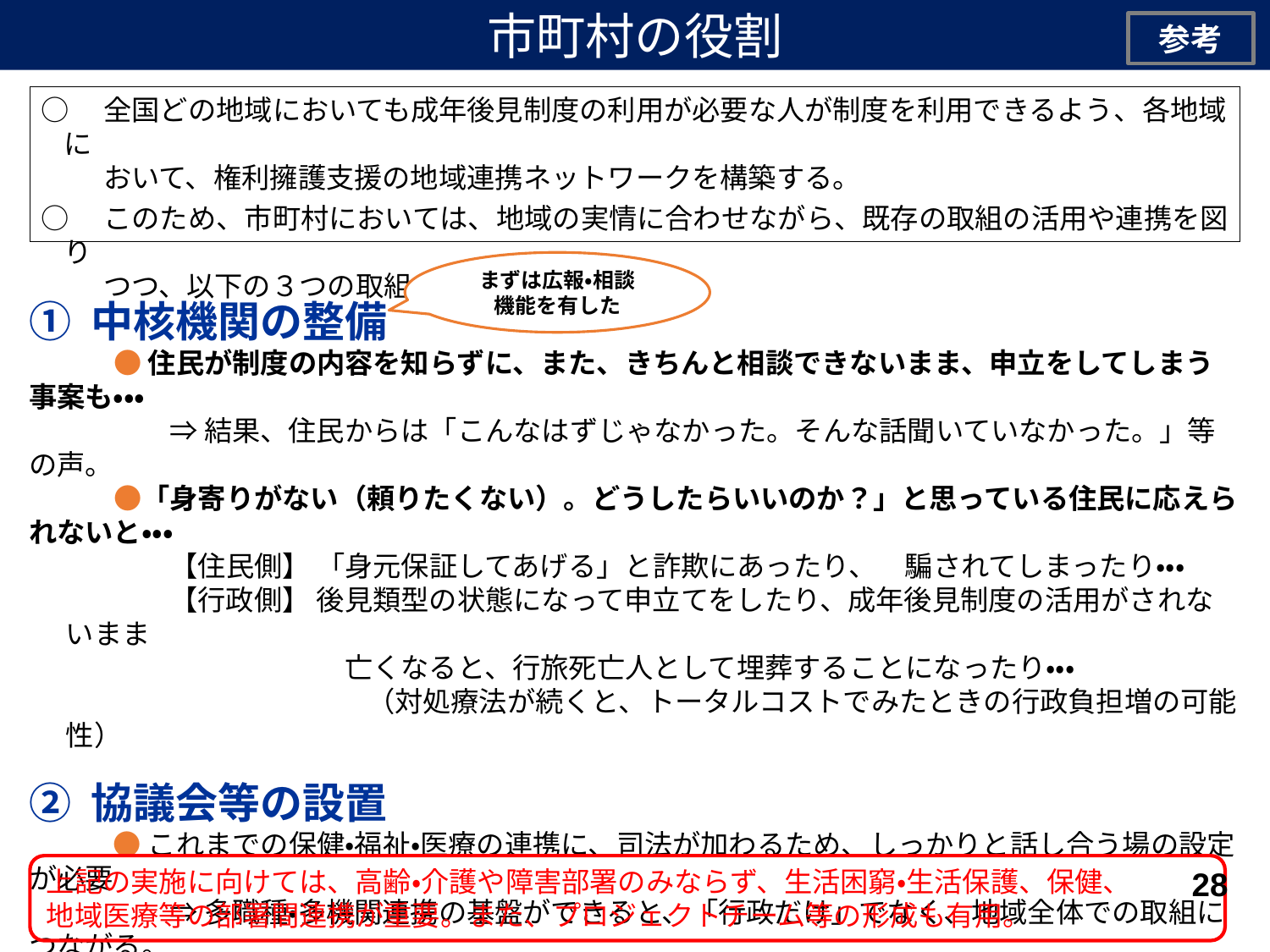

市町村の役割
参考
○　全国どの地域においても成年後見制度の利用が必要な人が制度を利用できるよう、各地域に
　　 おいて、権利擁護支援の地域連携ネットワークを構築する。
○　このため、市町村においては、地域の実情に合わせながら、既存の取組の活用や連携を図り
　　 つつ、以下の３つの取組を進める。
まずは広報・相談
機能を有した
① 中核機関の整備
　　　● 住民が制度の内容を知らずに、また、きちんと相談できないまま、申立をしてしまう事案も・・・
　　　　　⇒ 結果、住民からは「こんなはずじゃなかった。そんな話聞いていなかった。」等の声。
　　　●「身寄りがない（頼りたくない）。どうしたらいいのか？」と思っている住民に応えられないと・・・
　　　　　【住民側】 「身元保証してあげる」と詐欺にあったり、　騙されてしまったり・・・
　　　　　【行政側】 後見類型の状態になって申立てをしたり、成年後見制度の活用がされないまま
　　　　　　　　　　　 亡くなると、行旅死亡人として埋葬することになったり・・・
　　　　　　　　　　　　（対処療法が続くと、トータルコストでみたときの行政負担増の可能性）

② 協議会等の設置
　　　● これまでの保健・福祉・医療の連携に、司法が加わるため、しっかりと話し合う場の設定が必要
　　　　　⇒ 多職種・多機関連携の基盤ができると、「行政だけ」でなく、地域全体での取組につながる。

③ 市町村計画の策定
　　　● 「小さく産んで大きく育てる」ために、段階的・計画的な整備方針が必要
28
上記の実施に向けては、高齢・介護や障害部署のみならず、生活困窮・生活保護、保健、
地域医療等の部署間連携が重要。また、プロジェクトチーム等の形成も有用。